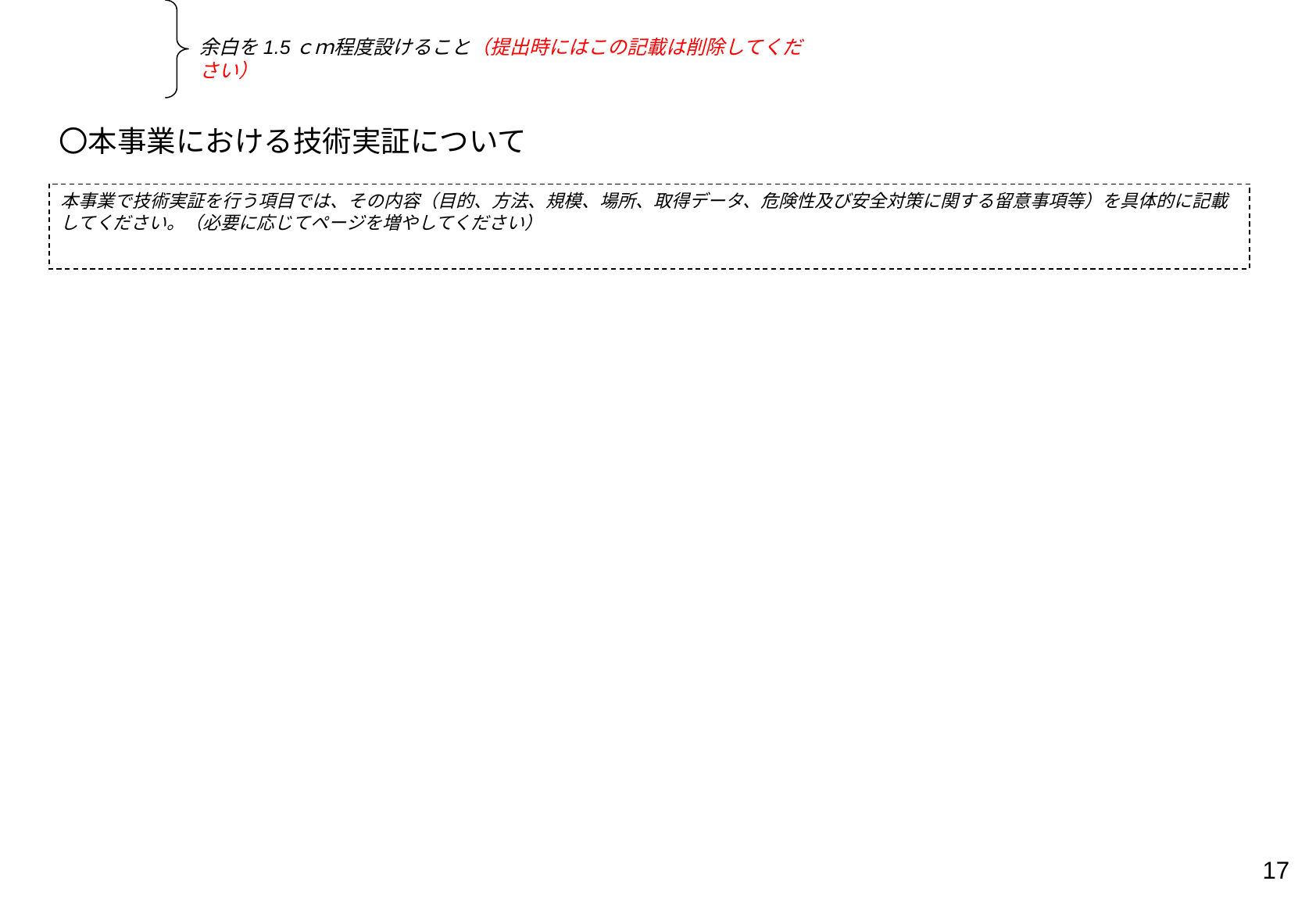

余白を1.5ｃｍ程度設けること（提出時にはこの記載は削除してください）
〇本事業における技術実証について
本事業で技術実証を行う項目では、その内容（目的、方法、規模、場所、取得データ、危険性及び安全対策に関する留意事項等）を具体的に記載してください。（必要に応じてページを増やしてください）

17